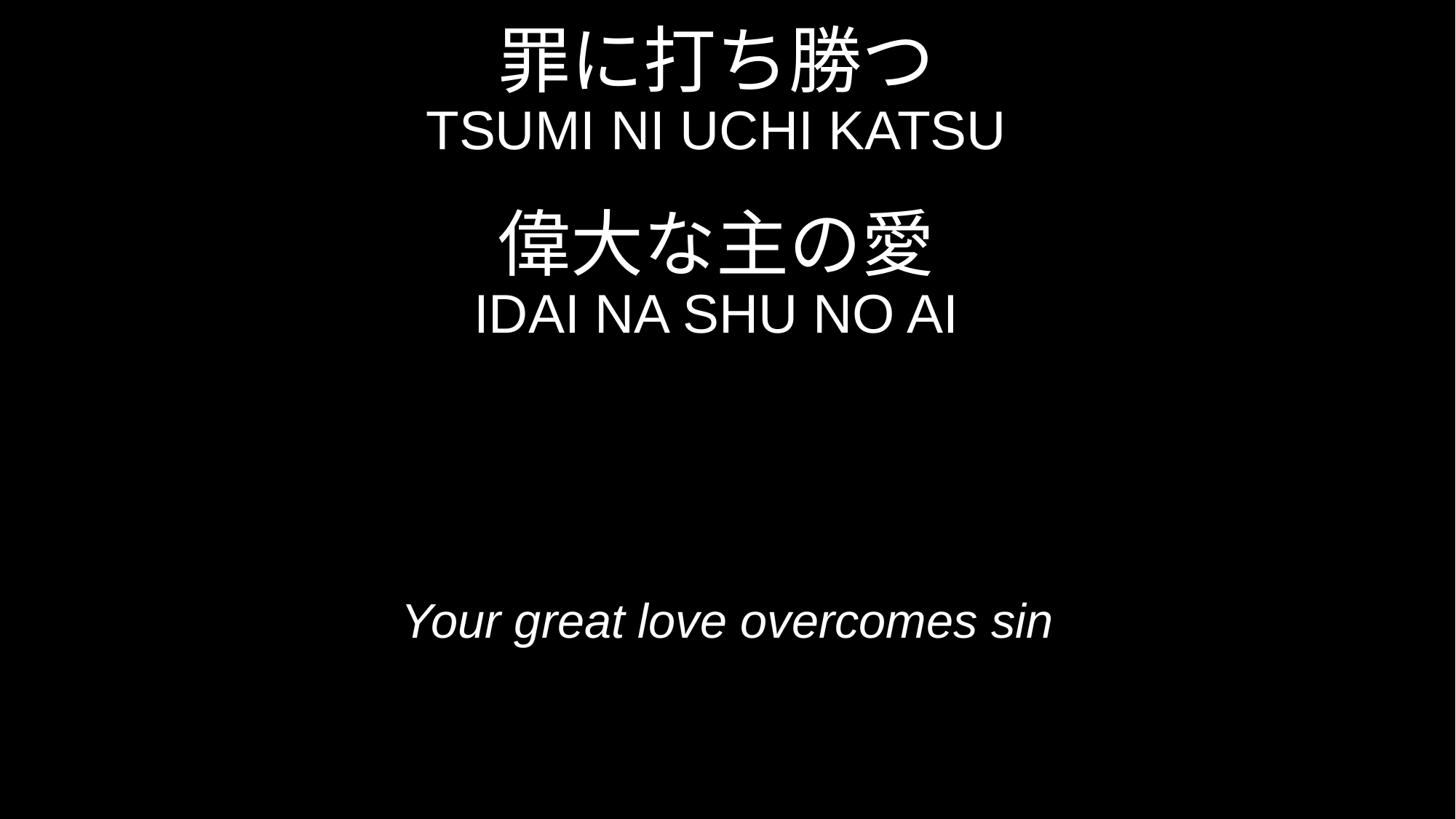

# 罪に打ち勝つ TSUMI NI UCHI KATSU 偉大な主の愛 IDAI NA SHU NO AI
Your great love overcomes sin